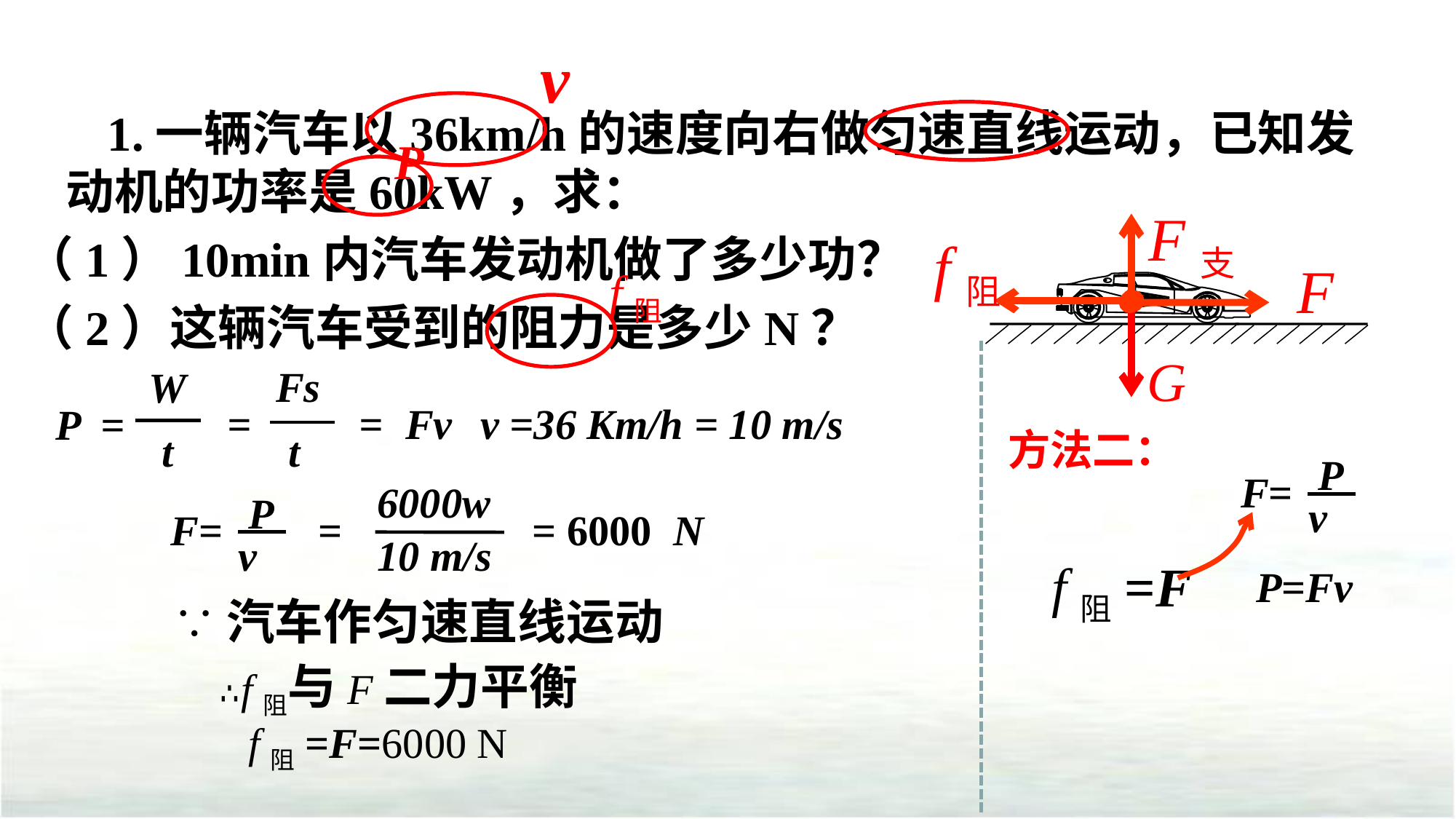

v

    1.一辆汽车以36km/h的速度向右做匀速直线运动，已知发动机的功率是60kW，求：
（1）10min内汽车发动机做了多少功？
（2）这辆汽车受到的阻力是多少N？

P

F支
F
G
f阻
f阻

Fs
W
P  =
t
Fv
 =
 =
t

v =36 Km/h = 10 m/s
 方法二：
P
F=
v
6000w
P
F=         =                  = 6000  N
v
10 m/s

f阻=F
   P=Fv
∵汽车作匀速直线运动
∴f阻与F二力平衡
f阻=F=6000 N